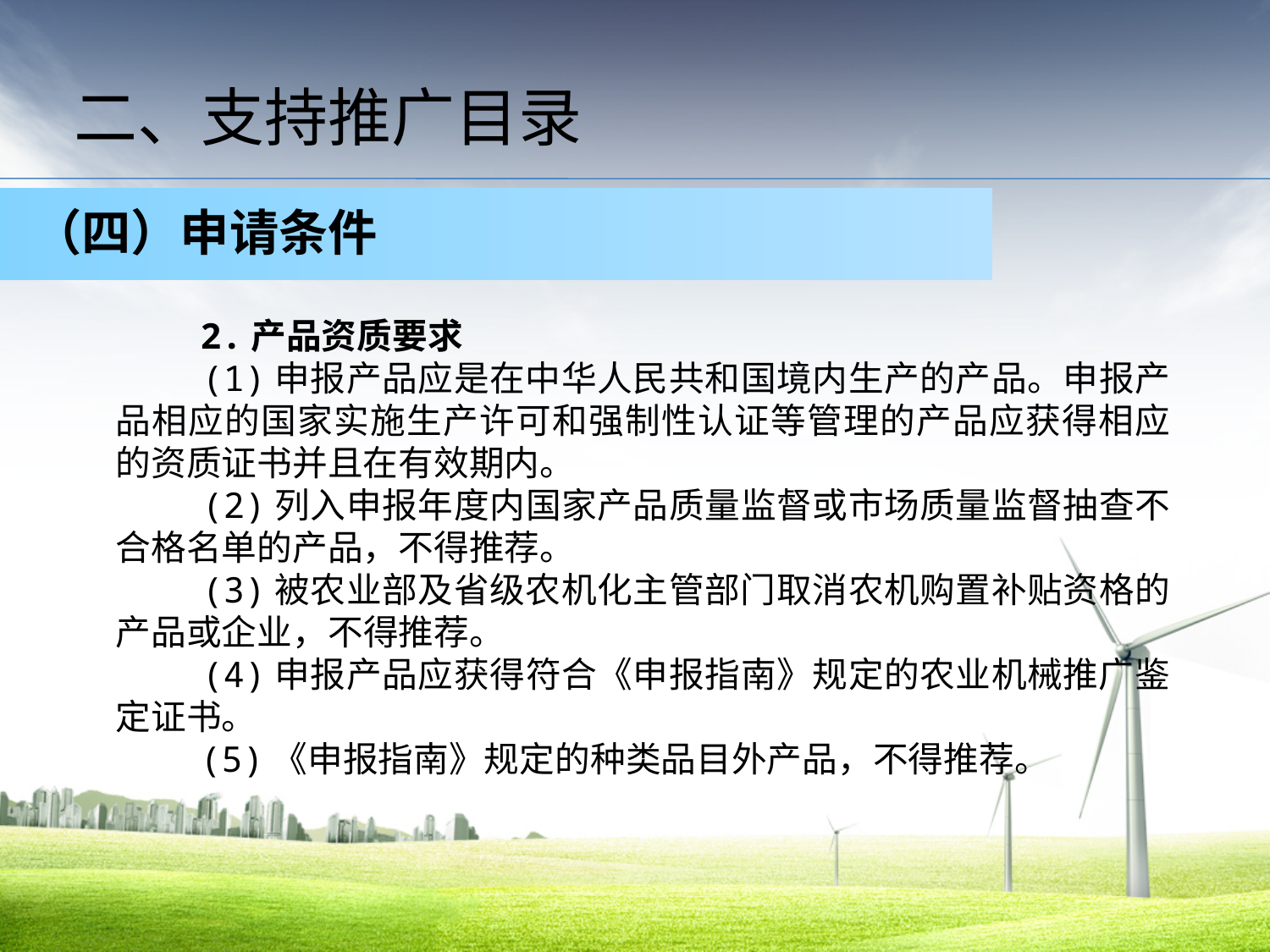

二、支持推广目录

（四）申请条件
    2.产品资质要求
    (1)申报产品应是在中华人民共和国境内生产的产品。申报产品相应的国家实施生产许可和强制性认证等管理的产品应获得相应的资质证书并且在有效期内。
    (2)列入申报年度内国家产品质量监督或市场质量监督抽查不合格名单的产品，不得推荐。
    (3)被农业部及省级农机化主管部门取消农机购置补贴资格的产品或企业，不得推荐。
    (4)申报产品应获得符合《申报指南》规定的农业机械推广鉴定证书。
    (5)《申报指南》规定的种类品目外产品，不得推荐。